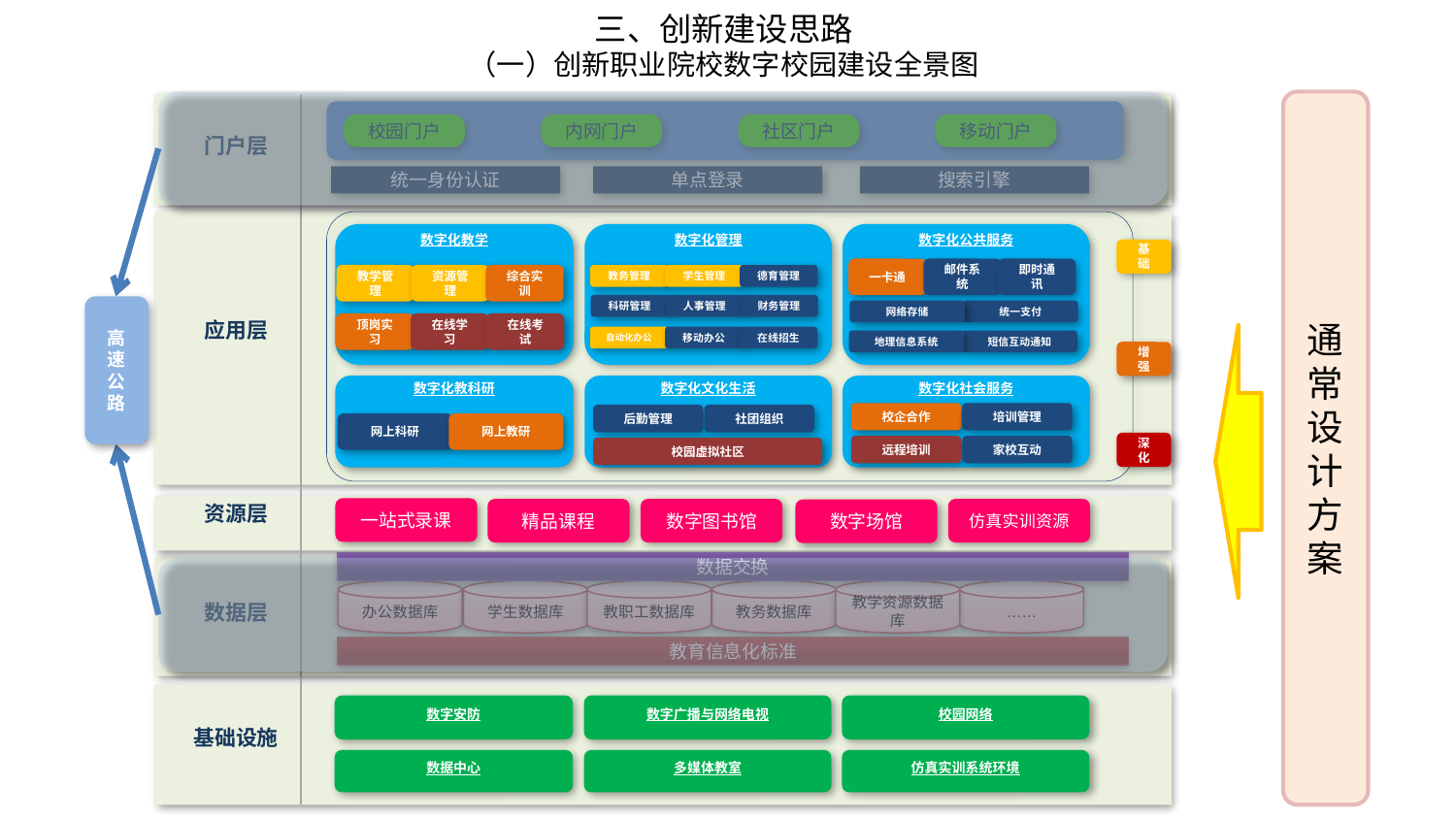

# 三、创新建设思路 （一）创新职业院校数字校园建设全景图

通
常
设
计
方
案

校园门户
内网门户
社区门户
移动门户
门户层
统一身份认证
单点登录
搜索引擎

数字化教学
数字化管理
数字化公共服务
基础
一卡通
邮件系统
即时通讯
教学管理
资源管理
综合实训
教务管理
学生管理
德育管理
科研管理
人事管理
财务管理
高速公路
网络存储
统一支付
应用层
顶岗实习
在线学习
在线考试

自动化办公
移动办公
在线招生
地理信息系统
短信互动通知
增强
数字化教科研
数字化文化生活
数字化社会服务
校企合作
培训管理
后勤管理
社团组织
网上科研
网上教研
深化
远程培训
家校互动
校园虚拟社区
资源层

一站式录课
精品课程
数字图书馆
仿真实训资源
数字场馆
数据交换

办公数据库
学生数据库
教职工数据库
教务数据库
教学资源数据库
……
数据层
教育信息化标准

数字安防
数字广播与网络电视
校园网络
基础设施
数据中心
多媒体教室
仿真实训系统环境